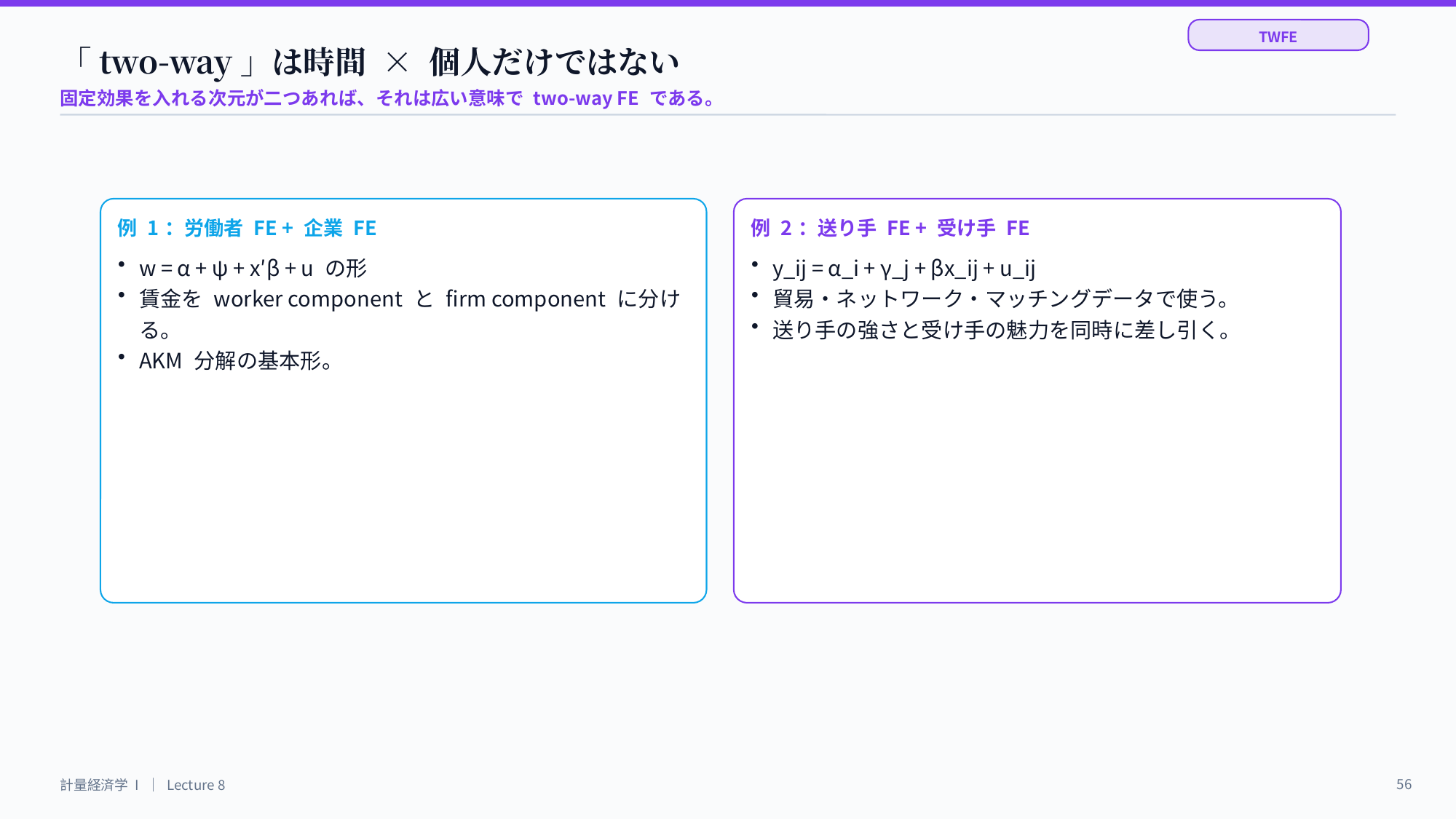

TWFE
「two-way」は時間 × 個人だけではない
固定効果を入れる次元が二つあれば、それは広い意味で two-way FE である。

例 1：労働者 FE + 企業 FE
例 2：送り手 FE + 受け手 FE
w = α + ψ + x′β + u の形
賃金を worker component と firm component に分ける。
AKM 分解の基本形。
y_ij = α_i + γ_j + βx_ij + u_ij
貿易・ネットワーク・マッチングデータで使う。
送り手の強さと受け手の魅力を同時に差し引く。
56
計量経済学 I ｜ Lecture 8